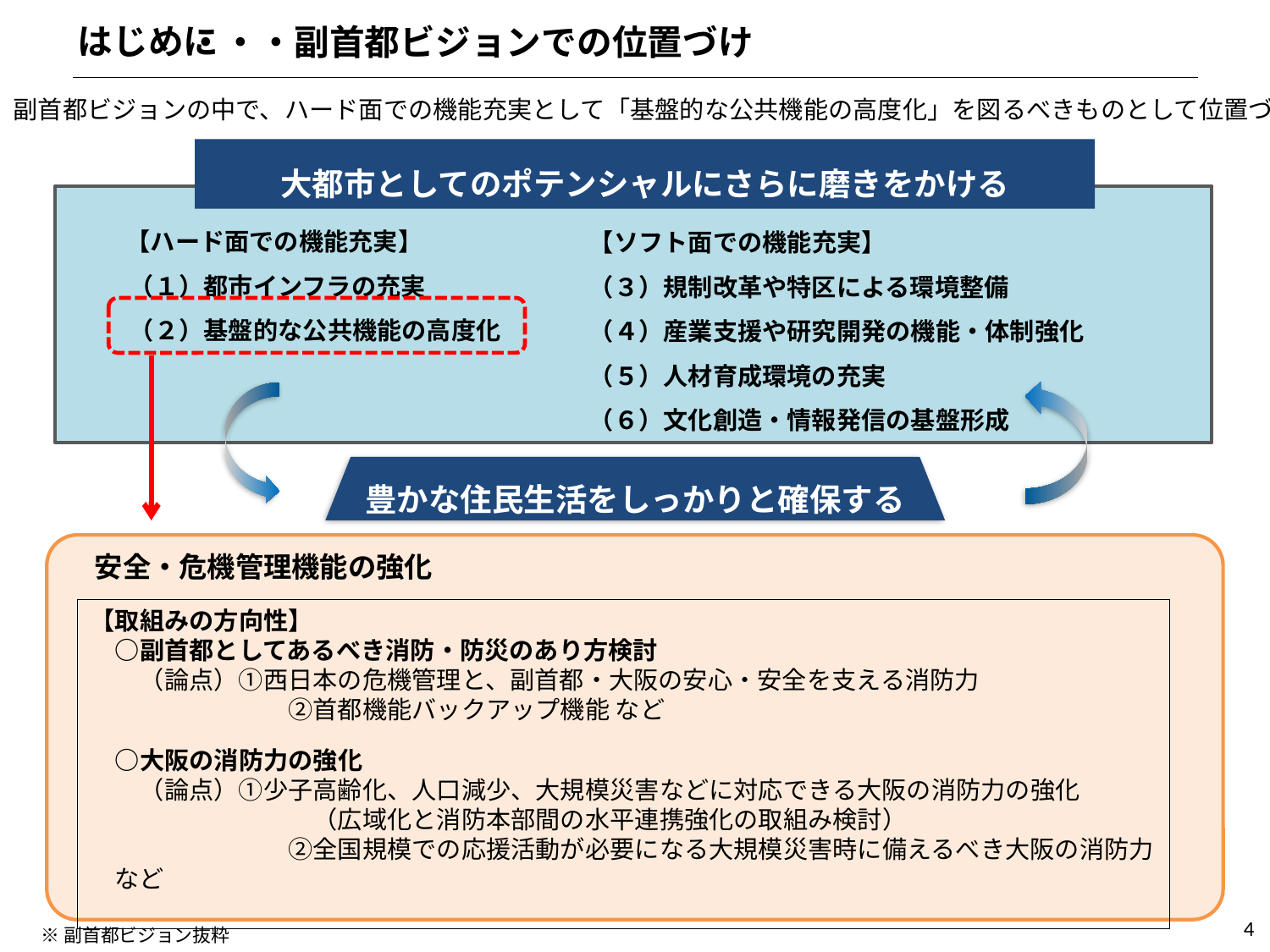

はじめに
・・・副首都ビジョンでの位置づけ
副首都ビジョンの中で、ハード面での機能充実として「基盤的な公共機能の高度化」を図るべきものとして位置づけ。
大都市としてのポテンシャルにさらに磨きをかける

　【ハード面での機能充実】
　（１）都市インフラの充実
　（２）基盤的な公共機能の高度化
【ソフト面での機能充実】
（３）規制改革や特区による環境整備
（４）産業支援や研究開発の機能・体制強化
（５）人材育成環境の充実
（６）文化創造・情報発信の基盤形成

豊かな住民生活をしっかりと確保する

　安全・危機管理機能の強化
【取組みの方向性】
　○副首都としてあるべき消防・防災のあり方検討
　　（論点）①西日本の危機管理と、副首都・大阪の安心・安全を支える消防力
　　　　　　　　②首都機能バックアップ機能 など

　○大阪の消防力の強化
　　（論点）①少子高齢化、人口減少、大規模災害などに対応できる大阪の消防力の強化
　　　　　　　　　（広域化と消防本部間の水平連携強化の取組み検討）
　　　　　　　　②全国規模での応援活動が必要になる大規模災害時に備えるべき大阪の消防力　など

4
※副首都ビジョン抜粋